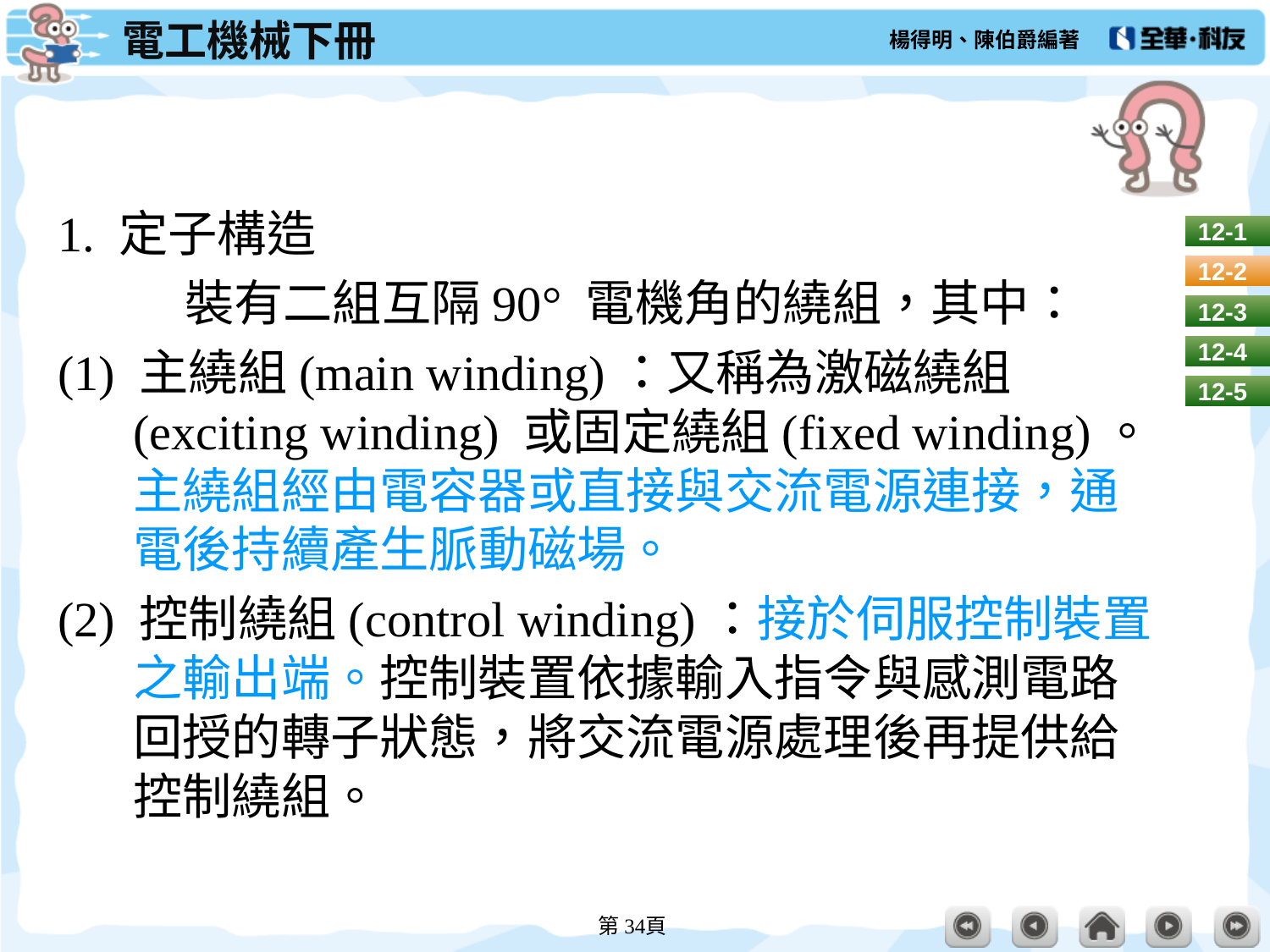

#
1. 定子構造
	裝有二組互隔90° 電機角的繞組，其中：
(1) 主繞組(main winding)：又稱為激磁繞組(exciting winding) 或固定繞組(fixed winding)。主繞組經由電容器或直接與交流電源連接，通電後持續產生脈動磁場。
(2) 控制繞組(control winding)：接於伺服控制裝置之輸出端。控制裝置依據輸入指令與感測電路回授的轉子狀態，將交流電源處理後再提供給控制繞組。